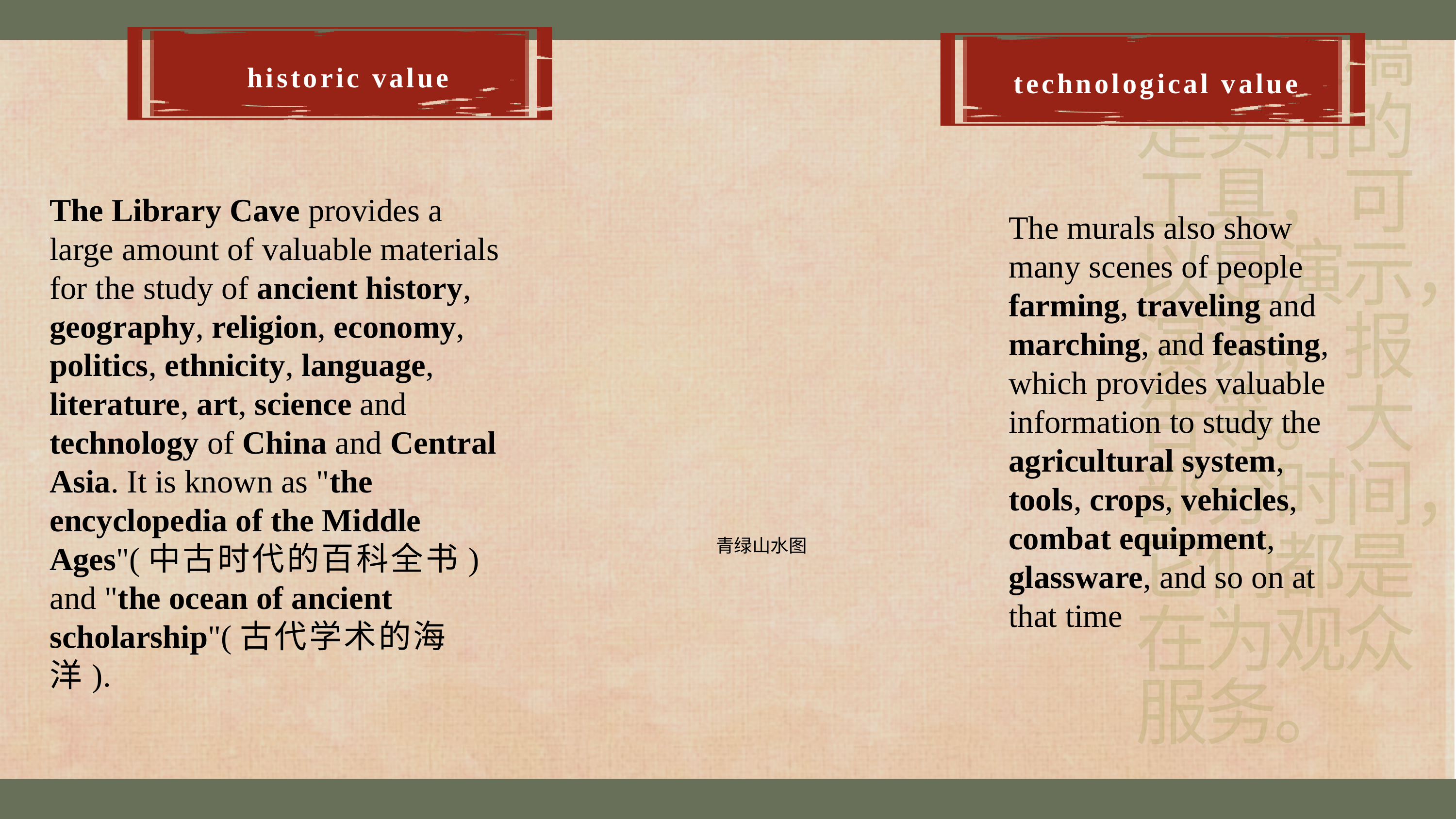

演示文稿是实用的工具，可以是演示，演讲，报告等。大部分时间，它们都是在为观众服务。

 historic value

technological value

The Library Cave provides a large amount of valuable materials for the study of ancient history, geography, religion, economy, politics, ethnicity, language, literature, art, science and technology of China and Central Asia. It is known as "the encyclopedia of the Middle Ages"(中古时代的百科全书) and "the ocean of ancient scholarship"(古代学术的海洋).
The murals also show many scenes of people farming, traveling and marching, and feasting, which provides valuable information to study the agricultural system, tools, crops, vehicles, combat equipment, glassware, and so on at that time
青绿山水图